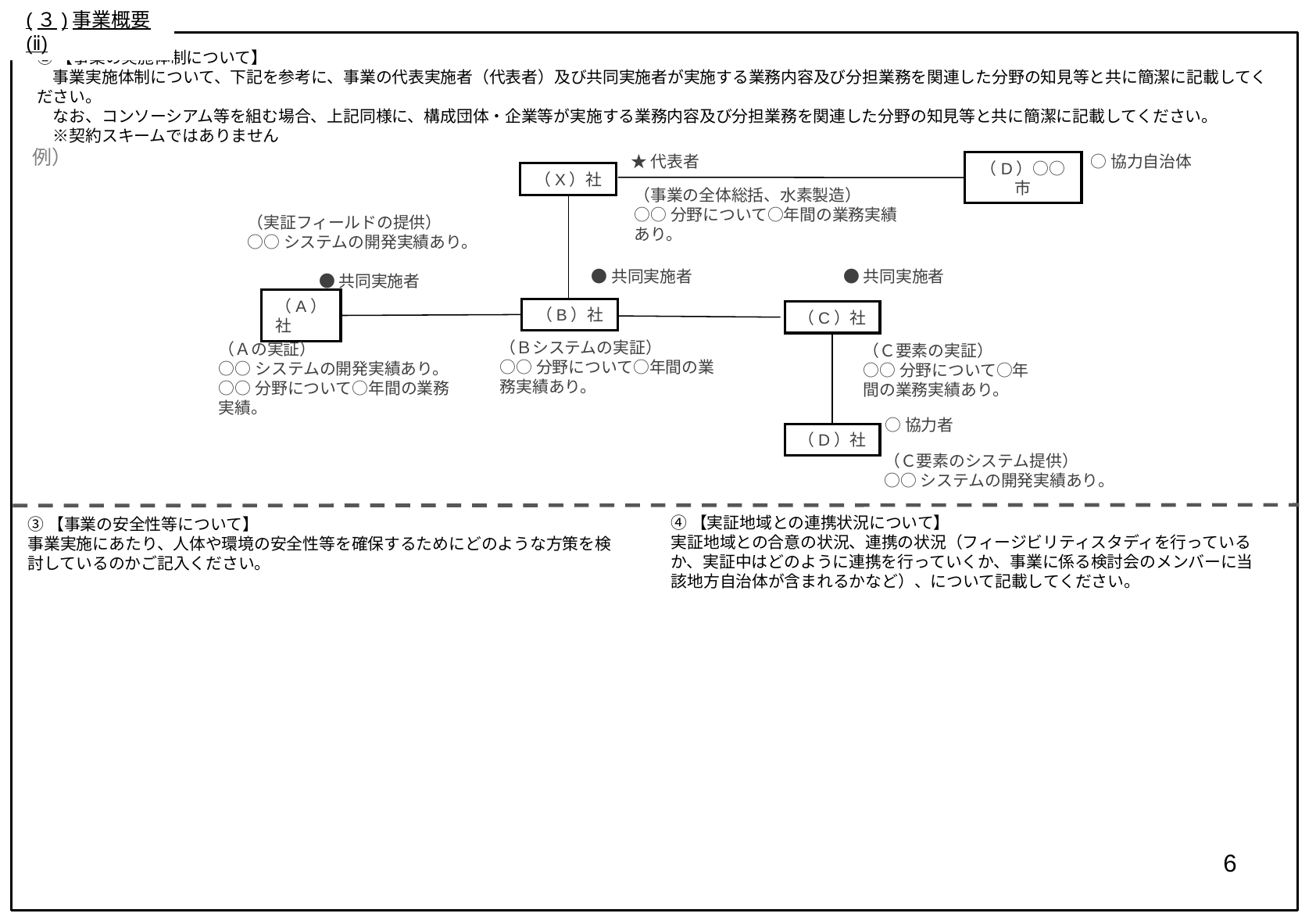

(３)事業概要(ⅱ)

②【事業の実施体制について】
　事業実施体制について、下記を参考に、事業の代表実施者（代表者）及び共同実施者が実施する業務内容及び分担業務を関連した分野の知見等と共に簡潔に記載してください。
　なお、コンソーシアム等を組む場合、上記同様に、構成団体・企業等が実施する業務内容及び分担業務を関連した分野の知見等と共に簡潔に記載してください。
　※契約スキームではありません
例）
★代表者
○協力自治体
（D）○○市
（X）社
（事業の全体総括、水素製造）
○○分野について○年間の業務実績あり。
（実証フィールドの提供）
○○システムの開発実績あり。
●共同実施者
●共同実施者
●共同実施者
（B）社
（A）社
（C）社
（Ｂシステムの実証）
○○分野について○年間の業務実績あり。
（Ａの実証）
○○システムの開発実績あり。
○○分野について○年間の業務実績。
（Ｃ要素の実証）
○○分野について○年間の業務実績あり。
○協力者
（D）社
（Ｃ要素のシステム提供）
○○システムの開発実績あり。
④【実証地域との連携状況について】
実証地域との合意の状況、連携の状況（フィージビリティスタディを行っているか、実証中はどのように連携を行っていくか、事業に係る検討会のメンバーに当該地方自治体が含まれるかなど）、について記載してください。
③【事業の安全性等について】
事業実施にあたり、人体や環境の安全性等を確保するためにどのような方策を検討しているのかご記入ください。
6